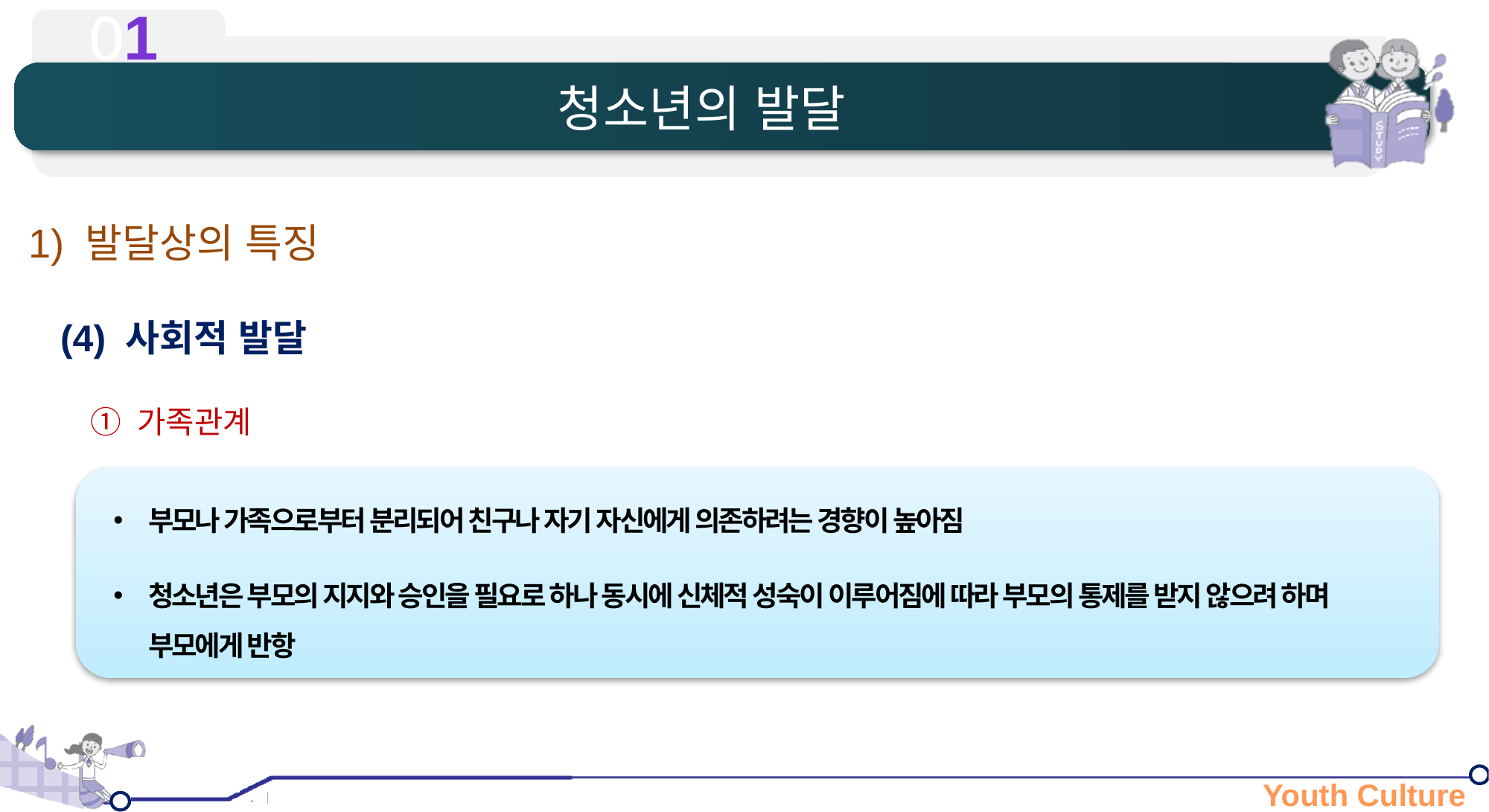

# 청소년의 발달
1) 발달상의 특징
(4) 사회적 발달
① 가족관계

부모나 가족으로부터 분리되어 친구나 자기 자신에게 의존하려는 경향이 높아짐

청소년은 부모의 지지와 승인을 필요로 하나 동시에 신체적 성숙이 이루어짐에 따라 부모의 통제를 받지 않으려 하며 부모에게 반항